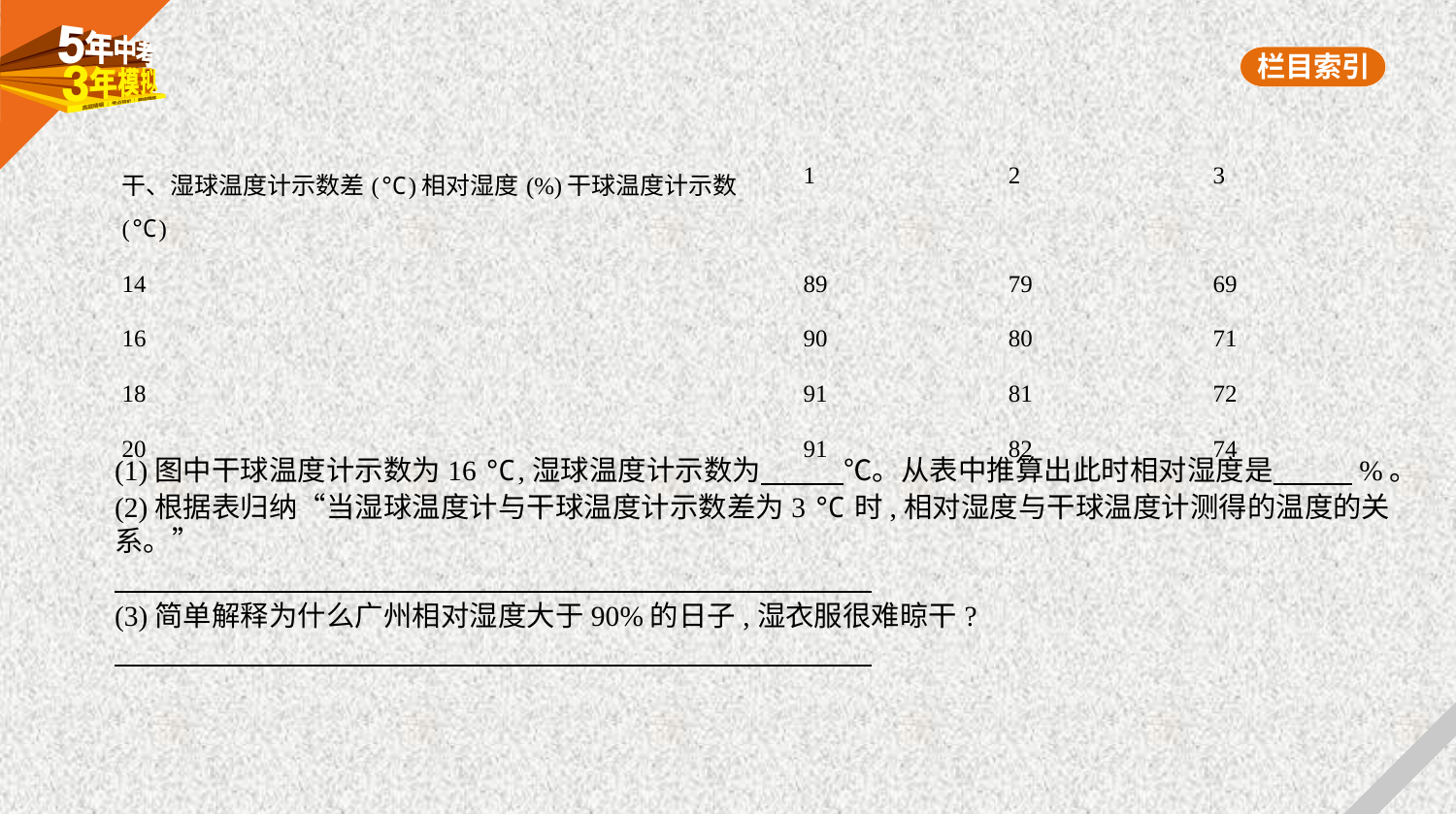

| 干、湿球温度计示数差(℃)相对湿度(%)干球温度计示数(℃) | 1 | 2 | 3 |
| --- | --- | --- | --- |
| 14 | 89 | 79 | 69 |
| 16 | 90 | 80 | 71 |
| 18 | 91 | 81 | 72 |
| 20 | 91 | 82 | 74 |
(1)图中干球温度计示数为16 ℃,湿球温度计示数为　　    ℃。从表中推算出此时相对湿度是　        %。
(2)根据表归纳“当湿球温度计与干球温度计示数差为3 ℃时,相对湿度与干球温度计测得的温度的关
系。”

(3)简单解释为什么广州相对湿度大于90%的日子,湿衣服很难晾干?